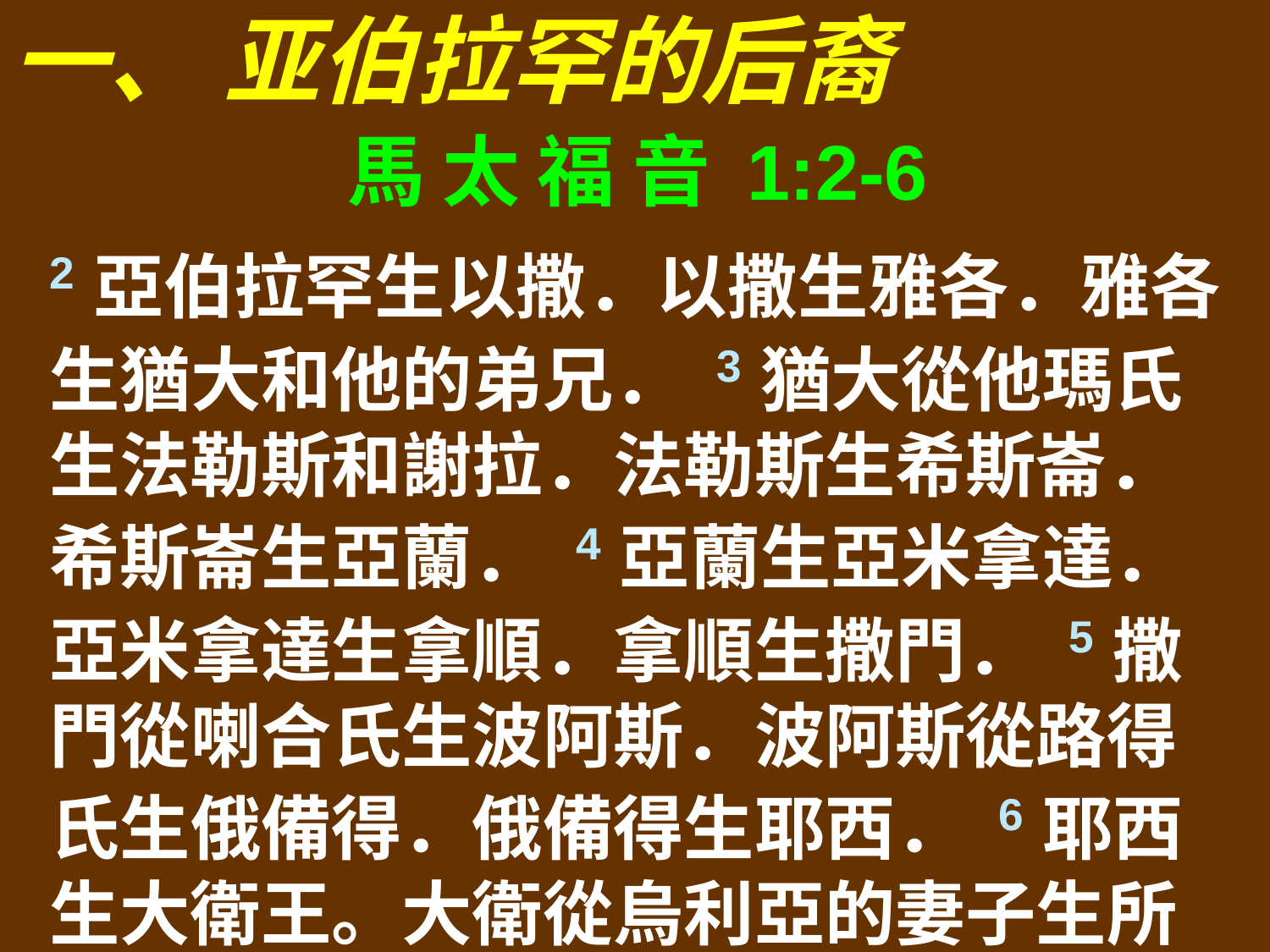

一、 亚伯拉罕的后裔
馬 太 福 音 1:2-6
2亞伯拉罕生以撒．以撒生雅各．雅各生猶大和他的弟兄． 3猶大從他瑪氏生法勒斯和謝拉．法勒斯生希斯崙．希斯崙生亞蘭． 4亞蘭生亞米拿達．亞米拿達生拿順．拿順生撒門． 5撒門從喇合氏生波阿斯．波阿斯從路得氏生俄備得．俄備得生耶西． 6耶西生大衛王。大衛從烏利亞的妻子生所羅門．